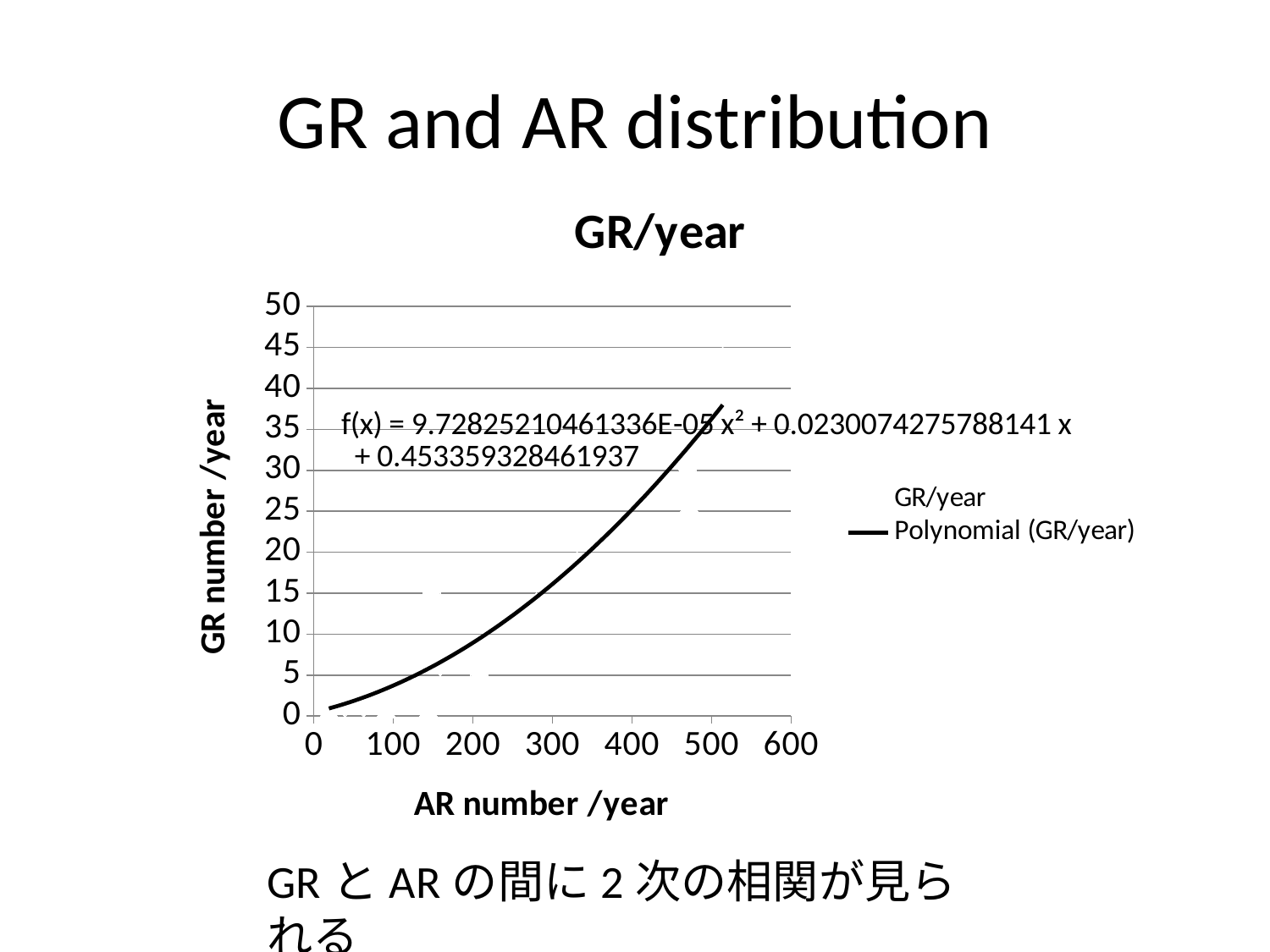

# GR and AR distribution

### Chart: GR/year

| Category | GR/year |
|---|---|
GRとARの間に2次の相関が見られる